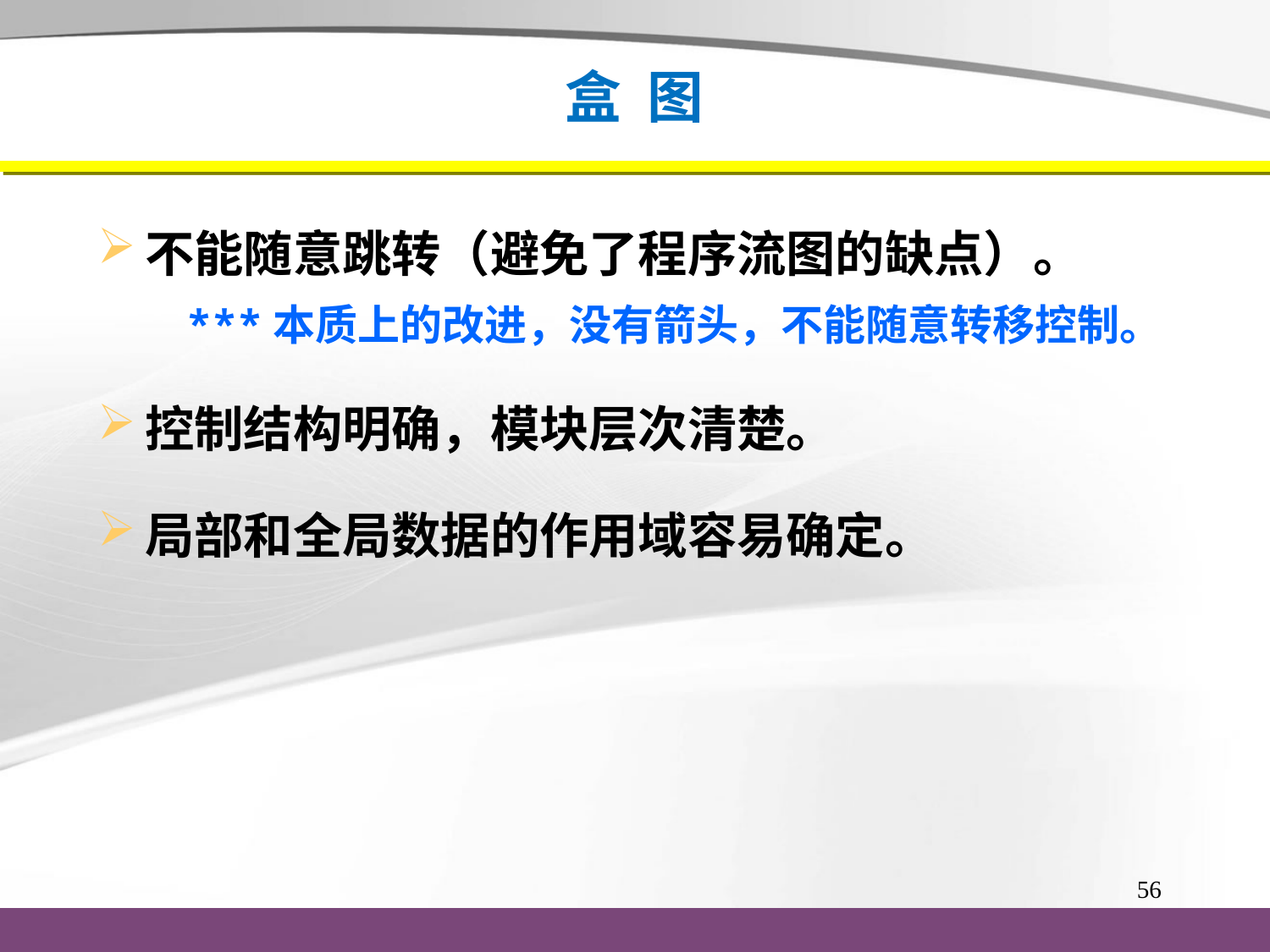

# 盒  图
不能随意跳转（避免了程序流图的缺点）。
   ***本质上的改进，没有箭头，不能随意转移控制。
控制结构明确，模块层次清楚。
局部和全局数据的作用域容易确定。

56